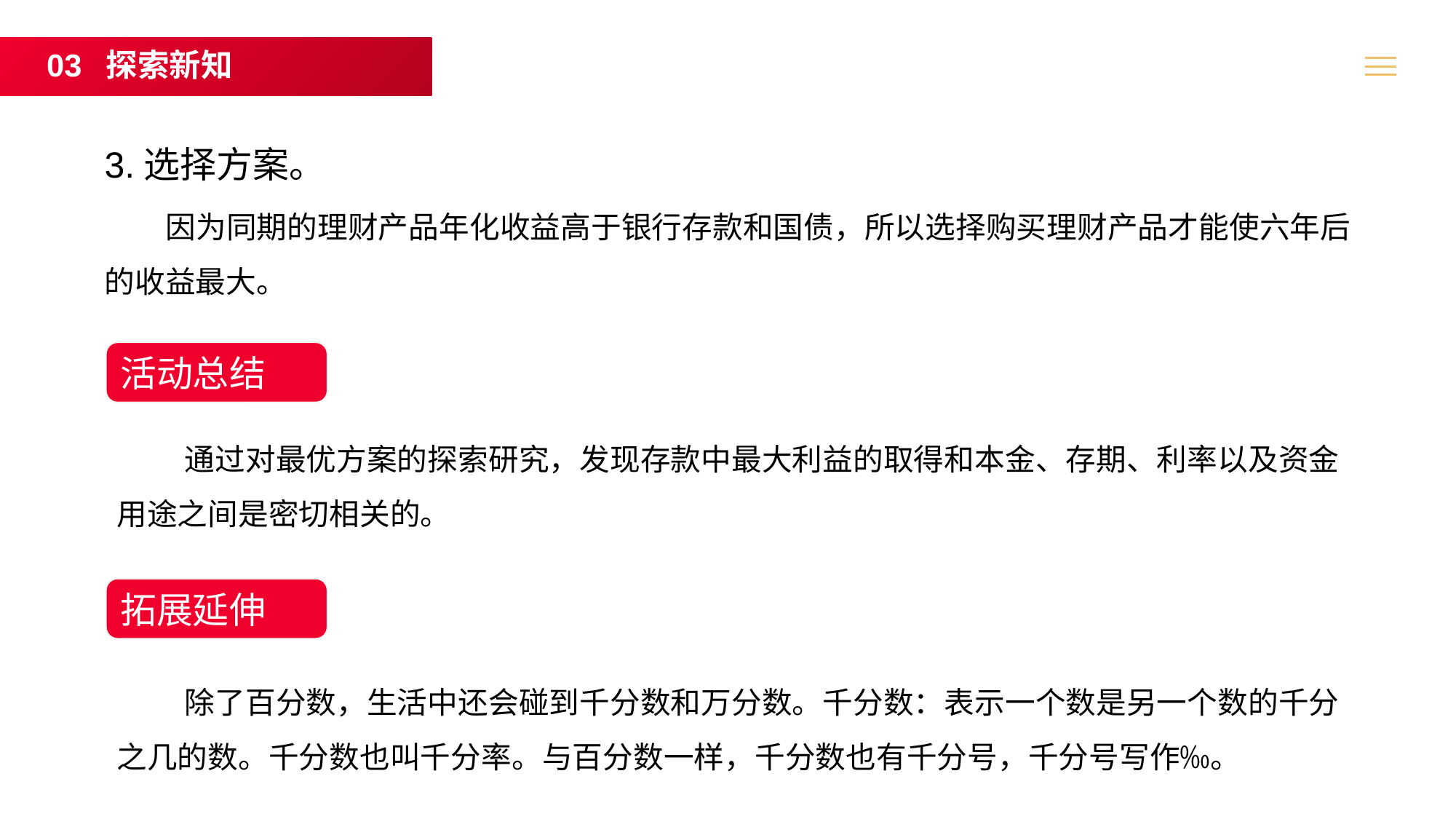

03  探索新知
3.选择方案。
        因为同期的理财产品年化收益高于银行存款和国债，所以选择购买理财产品才能使六年后的收益最大。
活动总结
         通过对最优方案的探索研究，发现存款中最大利益的取得和本金、存期、利率以及资金用途之间是密切相关的。
拓展延伸
         除了百分数，生活中还会碰到千分数和万分数。千分数：表示一个数是另一个数的千分之几的数。千分数也叫千分率。与百分数一样，千分数也有千分号，千分号写作‰。